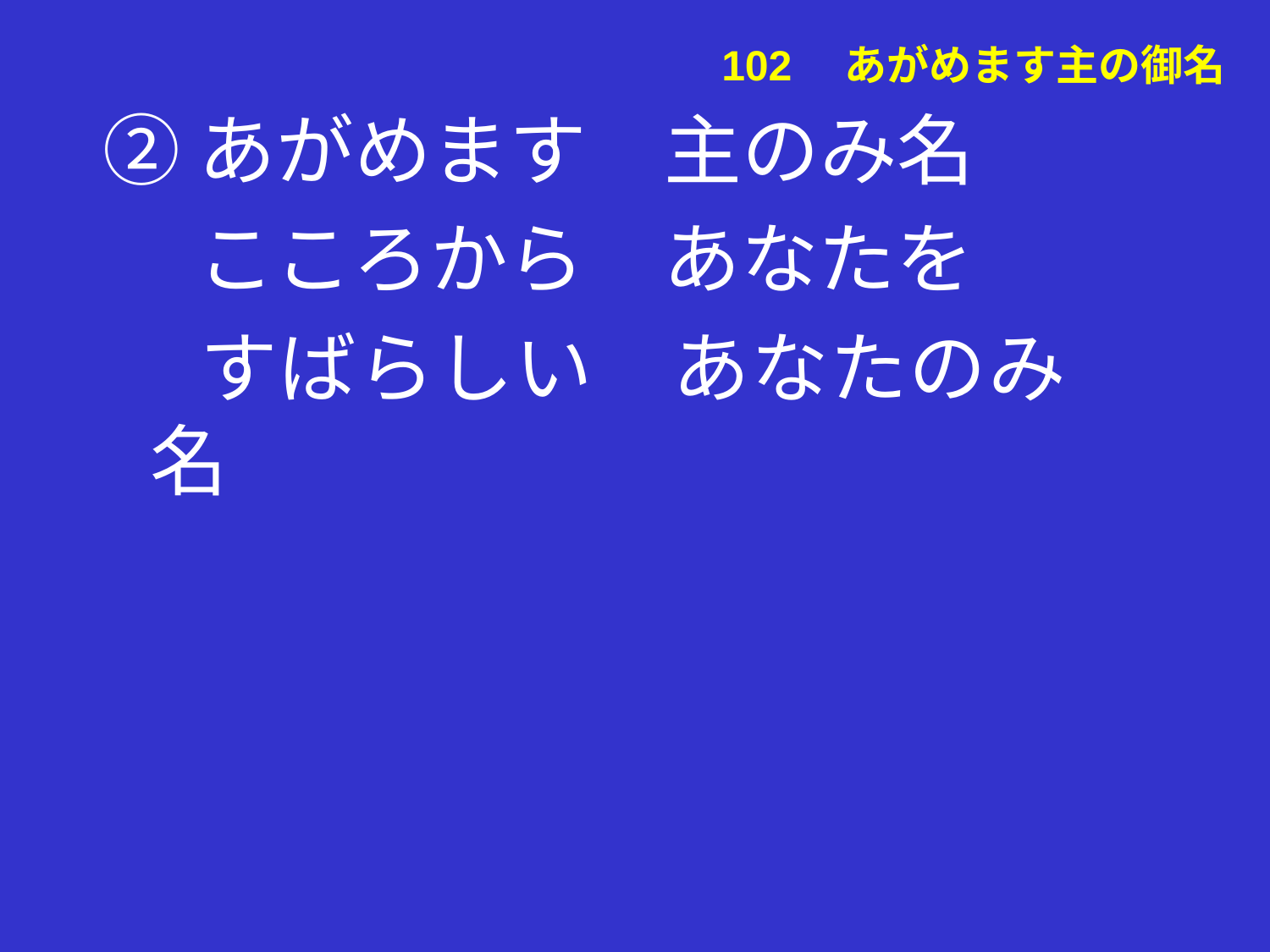

②あがめます　主のみ名
　 こころから　あなたを
　 すばらしい　あなたのみ名

# 102　あがめます主の御名